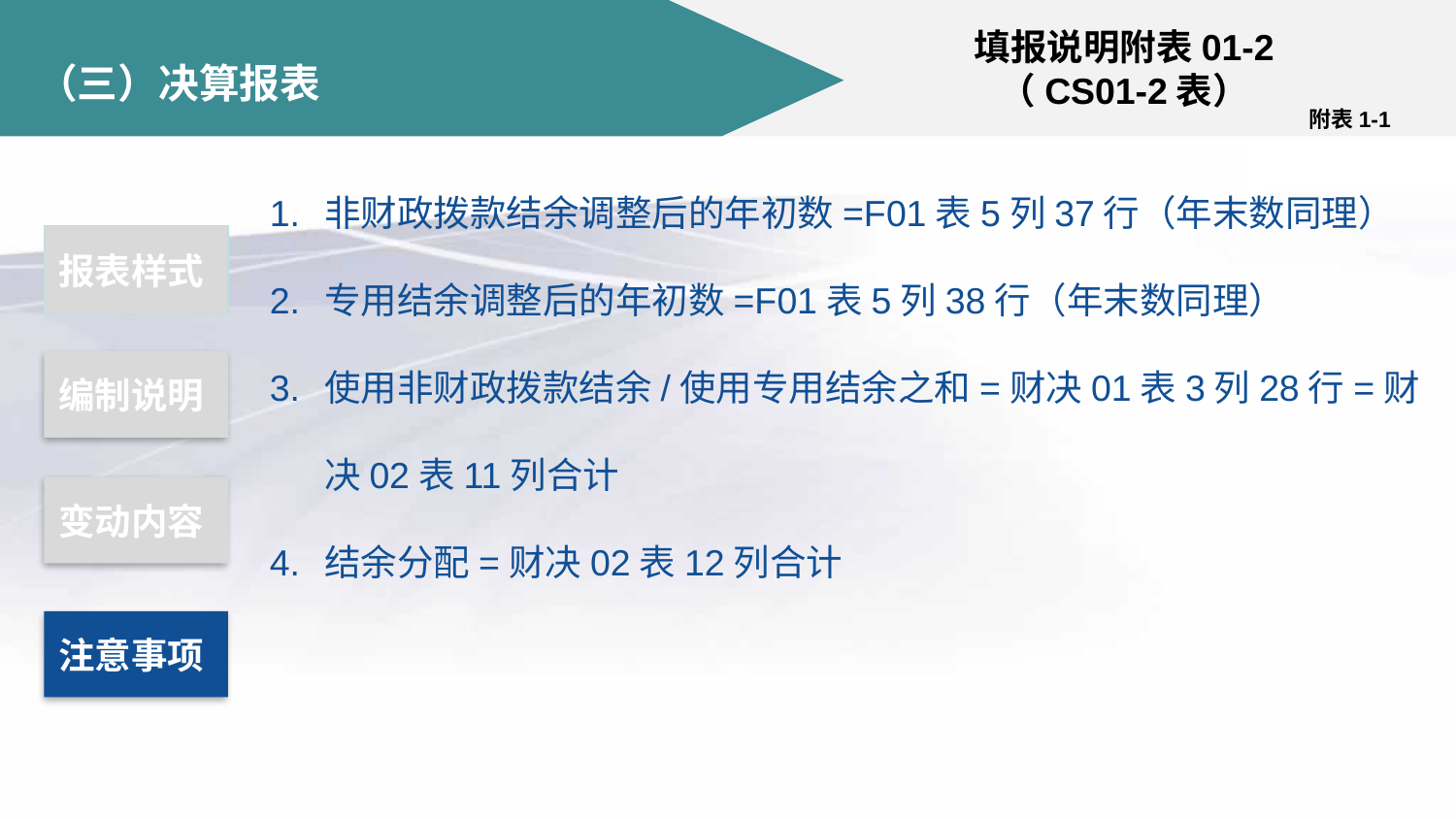

填报说明附表01-2
（CS01-2表）
# （三）决算报表
附表1-1
非财政拨款结余调整后的年初数=F01表5列37行（年末数同理）
专用结余调整后的年初数=F01表5列38行（年末数同理）
使用非财政拨款结余/使用专用结余之和=财决01表3列28行=财决02表11列合计
结余分配=财决02表12列合计

报表样式
编制说明
变动内容
注意事项
81